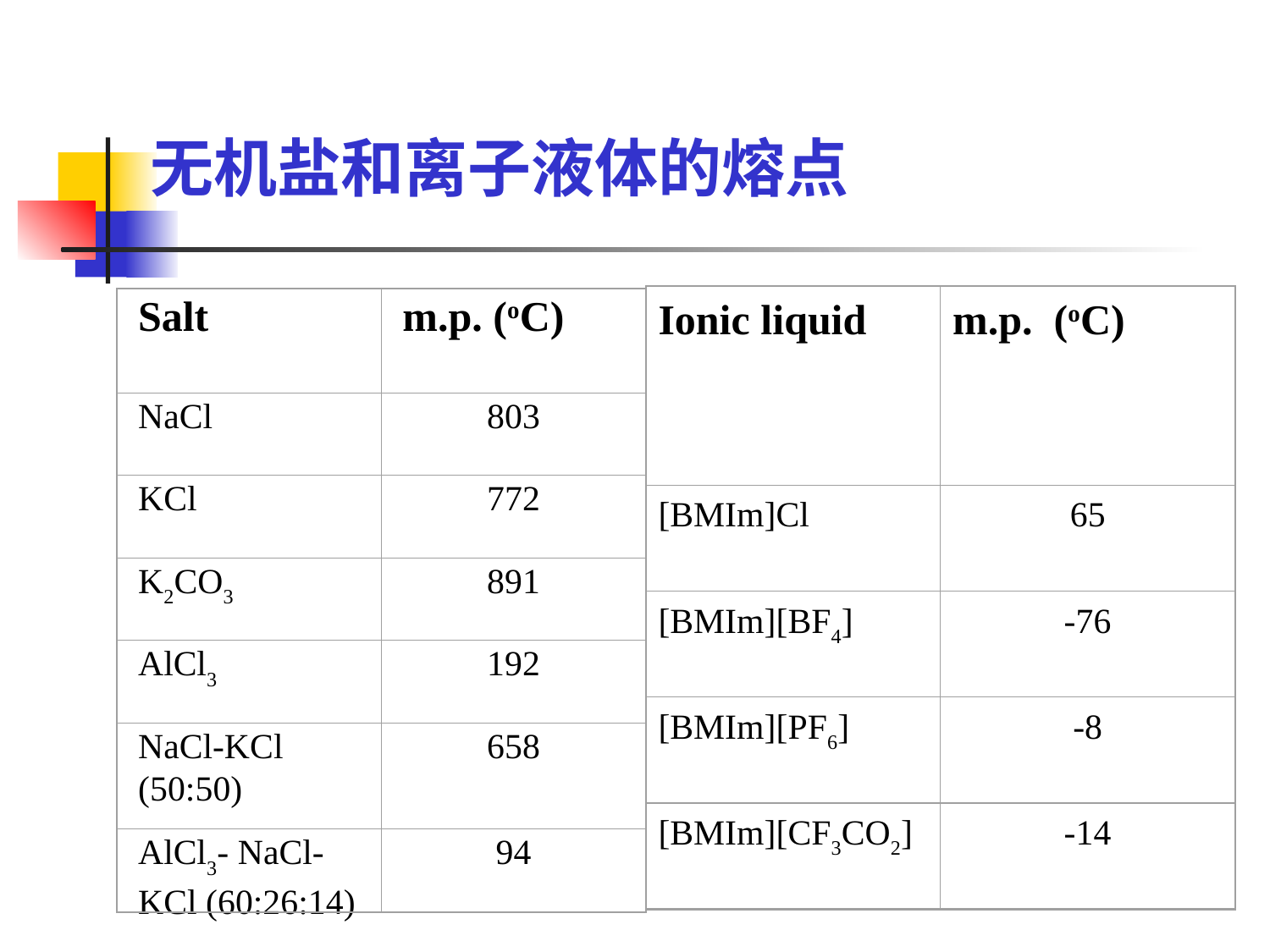

无机盐和离子液体的熔点

Ionic liquid

m.p.  (oC)

[BMIm]Cl

65

[BMIm][BF4]

-76

[BMIm][PF6]

-8

[BMIm][CF3CO2]

-14

Salt

m.p. (oC)

NaCl

803

KCl

772

K2CO3

891

AlCl3

192

NaCl-KCl (50:50)

658

AlCl3- NaCl-KCl (60:26:14)

94